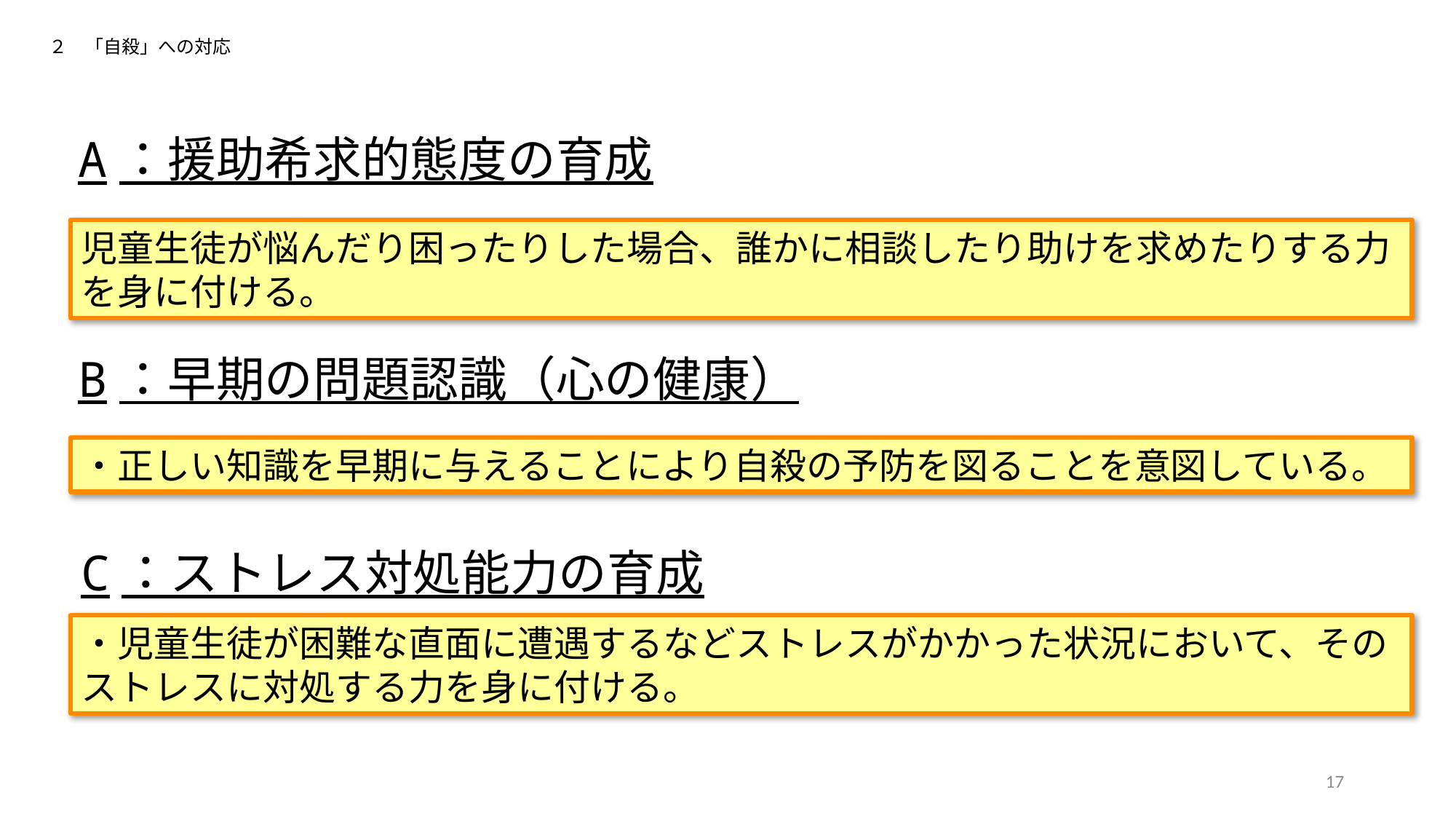

２　「自殺」への対応
A：援助希求的態度の育成
児童生徒が悩んだり困ったりした場合、誰かに相談したり助けを求めたりする力を身に付ける。
B：早期の問題認識（心の健康）
・正しい知識を早期に与えることにより自殺の予防を図ることを意図している。
C：ストレス対処能力の育成
・児童生徒が困難な直面に遭遇するなどストレスがかかった状況において、そのストレスに対処する力を身に付ける。
17